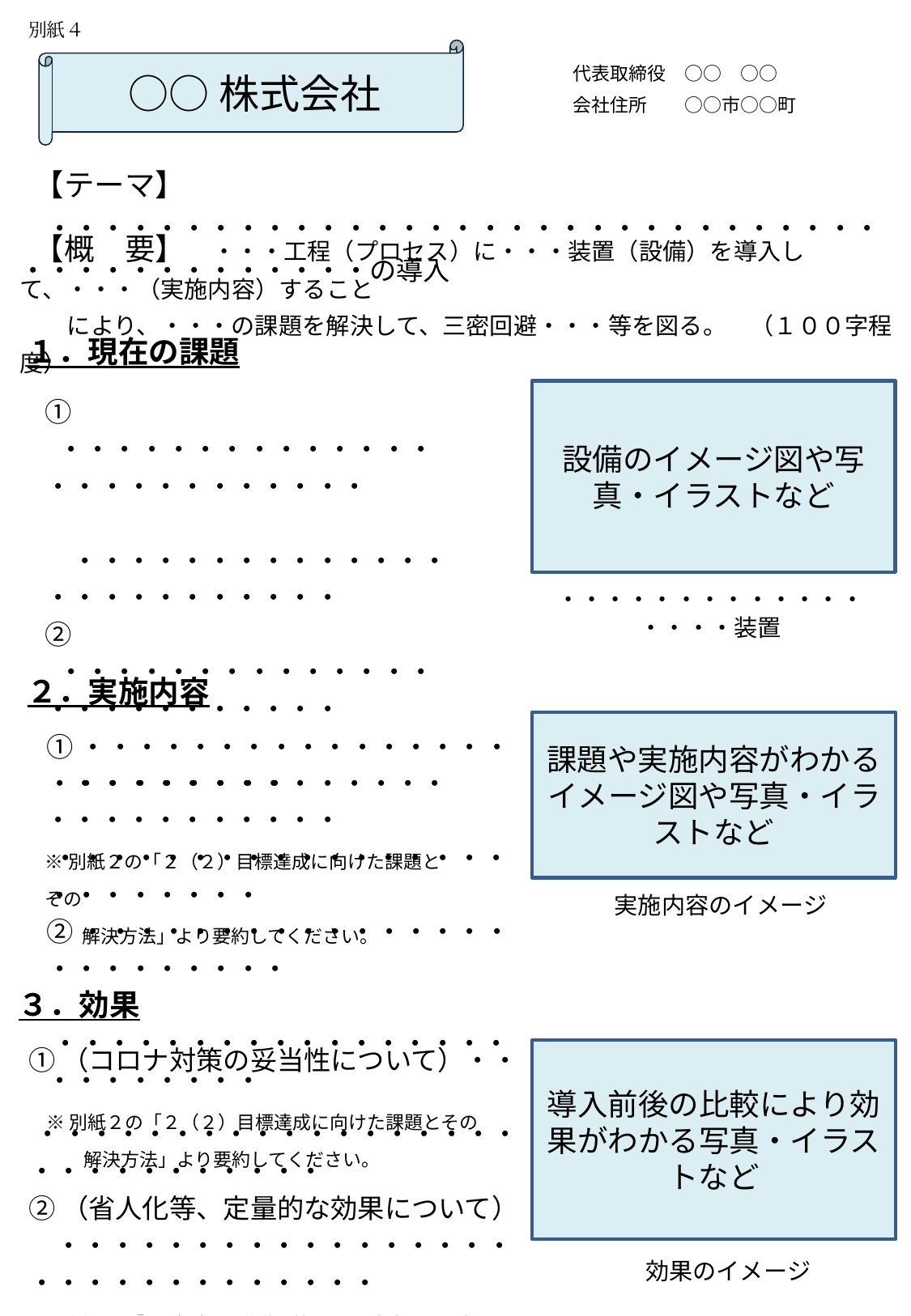

別紙４
○○株式会社
代表取締役　○○　○○
会社住所　　○○市○○町
 【テーマ】　・・・・・・・・・・・・・・・・・・・・・・・・・・・・・・・・・・・・・・・・・・・・の導入
 【概　要】　・・・工程（プロセス）に・・・装置（設備）を導入して、・・・（実施内容）すること
　　により、・・・の課題を解決して、三密回避・・・等を図る。　（１００字程度）
１．現在の課題
設備のイメージ図や写真・イラストなど
① ・・・・・・・・・・・・・・・・・・・・・・・・・・
　　・・・・・・・・・・・・・・・・・・・・・・・・・
② ・・・・・・・・・・・・・・・・・・・・・・・・・
　　・・・・・・・・・・・・・・・・・・・・・・・・・
※別紙２の「２（２）目標達成に向けた課題とその
　　解決方法」より要約してください。
・・・・・・・・・・・・・・・・・装置
２．実施内容
課題や実施内容がわかるイメージ図や写真・イラストなど
①・・・・・・・・・・・・・・・・・・・・・・・・・
　 ・・・・・・・・・・・・・・・・・・・・・・・・・
②・・・・・・・・・・・・・・・・・・・・・・・・・
　 ・・・・・・・・・・・・・・・・・・・・・・・・・
※別紙２の「２（２）目標達成に向けた課題とその
　　解決方法」より要約してください。
実施内容のイメージ
３．効果
①（コロナ対策の妥当性について）・・
　 ・・・・・・・・・・・・・・・・・・・・・・・・・・・・・
②（省人化等、定量的な効果について）
　・・・・・・・・・・・・・・・・・・・・・・・・・・・・・・
※別紙２の「２（４）設備導入等により達成される効果」より
　　コロナ対策やその他の効果について要約してください。

導入前後の比較により効果がわかる写真・イラストなど
効果のイメージ